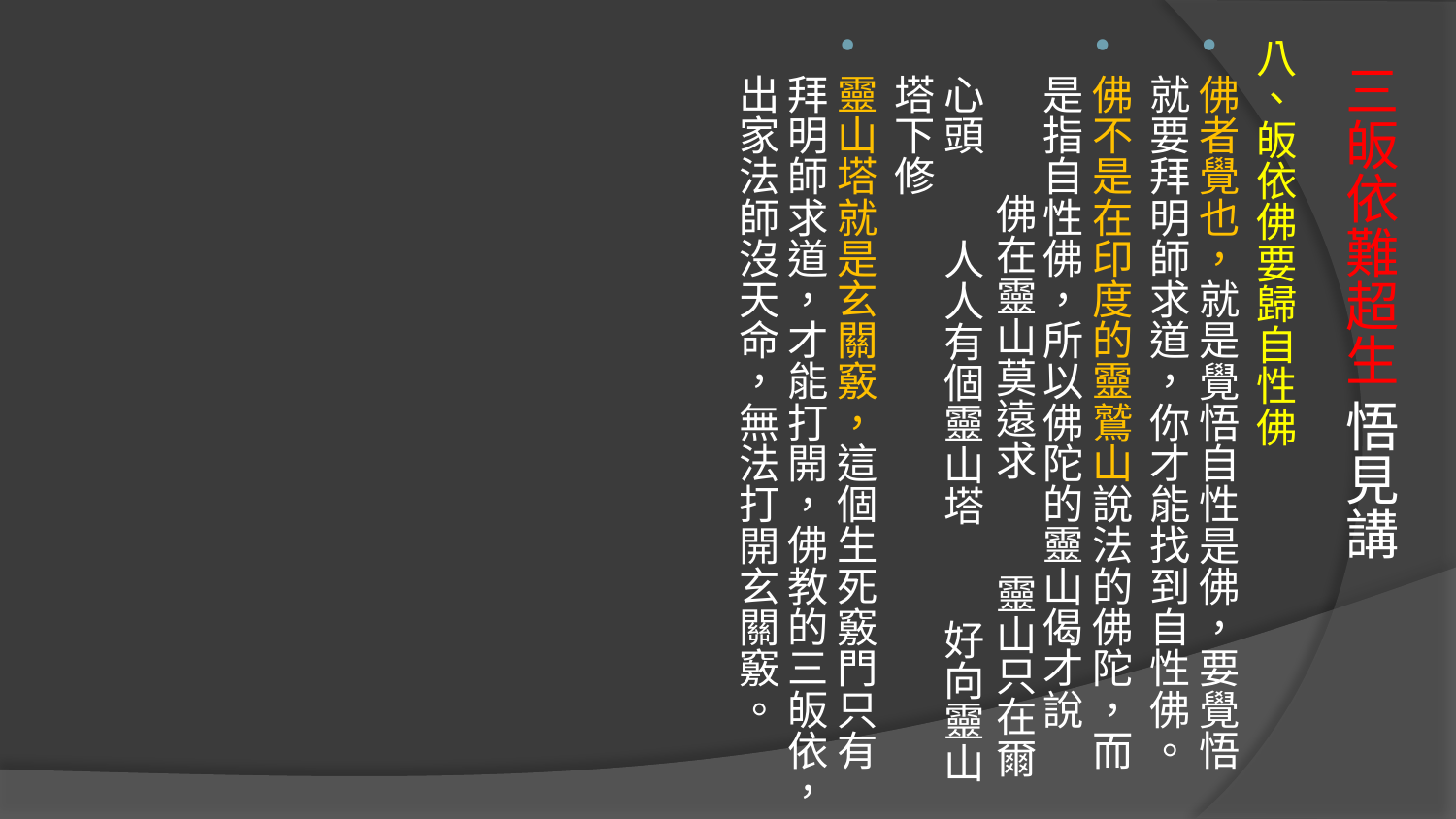

八、皈依佛要歸自性佛
佛者覺也，就是覺悟自性是佛，要覺悟就要拜明師求道，你才能找到自性佛。
佛不是在印度的靈鷲山說法的佛陀，而是指自性佛，所以佛陀的靈山偈才說                   佛在靈山莫遠求          靈山只在爾心頭         人人有個靈山塔          好向靈山塔下修
靈山塔就是玄關竅，這個生死竅門只有拜明師求道，才能打開，佛教的三皈依，出家法師沒天命，無法打開玄關竅。

# 三皈依難超生 悟見講